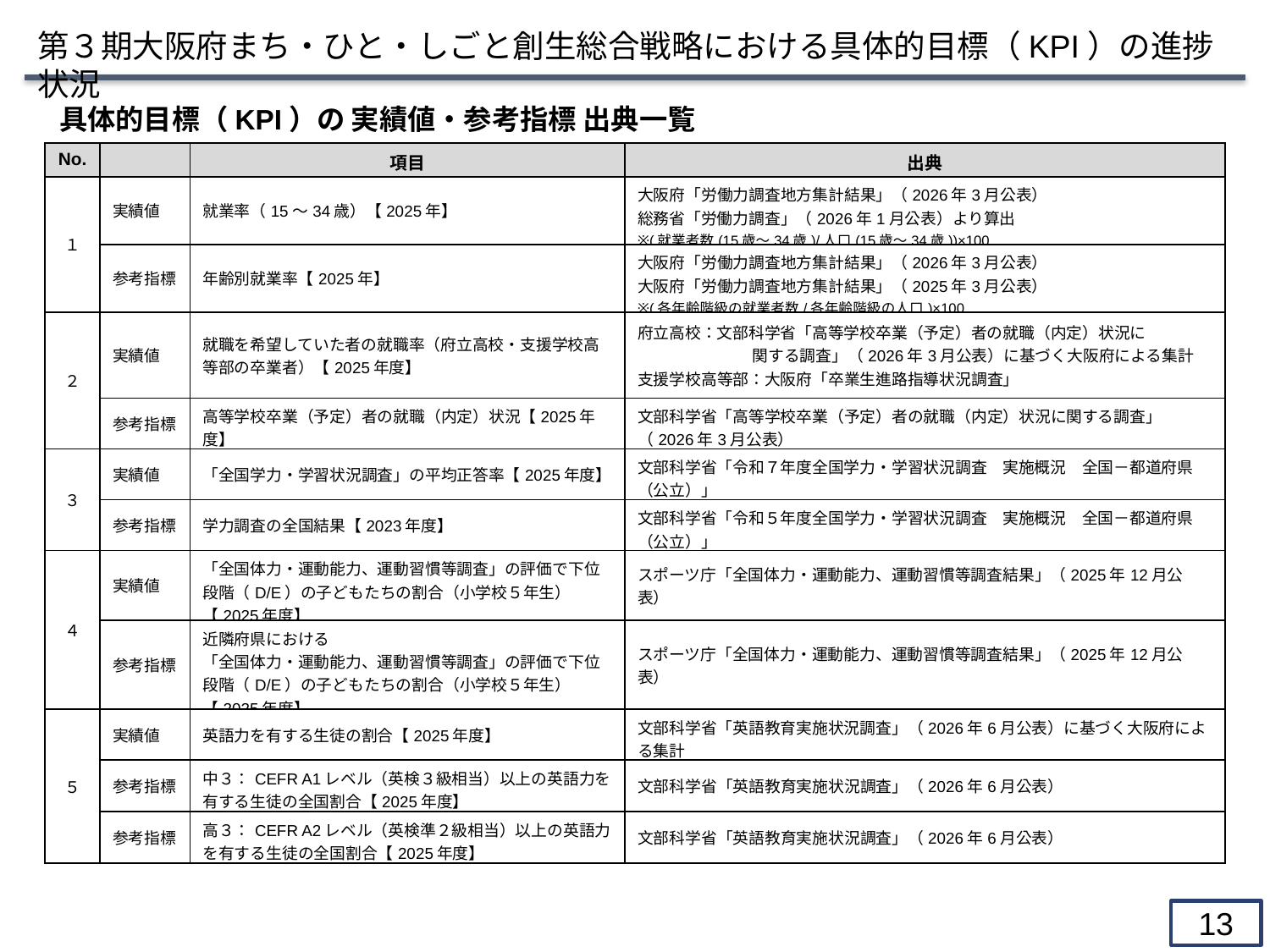

第３期大阪府まち・ひと・しごと創生総合戦略における具体的目標（KPI）の進捗状況
具体的目標（KPI）の 実績値・参考指標 出典一覧
| No. |  | 項目 | 出典 |
| --- | --- | --- | --- |
| １ | 実績値 | 就業率（15～34歳）【2025年】 | 大阪府「労働力調査地方集計結果」（2026年3月公表） 総務省「労働力調査」（2026年1月公表）より算出 ※(就業者数(15歳～34歳)/人口(15歳～34歳))×100 |
|  | 参考指標 | 年齢別就業率【2025年】 | 大阪府「労働力調査地方集計結果」（2026年3月公表） 大阪府「労働力調査地方集計結果」（2025年3月公表） ※(各年齢階級の就業者数/各年齢階級の人口)×100 |
| ２ | 実績値 | 就職を希望していた者の就職率（府立高校・支援学校高等部の卒業者）【2025年度】 | 府立高校：文部科学省「高等学校卒業（予定）者の就職（内定）状況に 　　　　　　　 関する調査」（2026年3月公表）に基づく大阪府による集計 支援学校高等部：大阪府「卒業生進路指導状況調査」 |
| ２ | 参考指標 | 高等学校卒業（予定）者の就職（内定）状況【2025年度】 | 文部科学省「高等学校卒業（予定）者の就職（内定）状況に関する調査」（2026年3月公表） |
| ３ | 実績値 | 「全国学力・学習状況調査」の平均正答率【2025年度】 | 文部科学省「令和７年度全国学力・学習状況調査　実施概況　全国－都道府県（公立）」 |
| ３ | 参考指標 | 学力調査の全国結果【2023年度】 | 文部科学省「令和５年度全国学力・学習状況調査　実施概況　全国－都道府県（公立）」 |
| ４ | 実績値 | 「全国体力・運動能力、運動習慣等調査」の評価で下位段階（D/E）の子どもたちの割合（小学校５年生）【2025年度】 | スポーツ庁「全国体力・運動能力、運動習慣等調査結果」（2025年12月公表） |
| ４ | 参考指標 | 近隣府県における 「全国体力・運動能力、運動習慣等調査」の評価で下位段階（D/E）の子どもたちの割合（小学校５年生）【2025年度】 | スポーツ庁「全国体力・運動能力、運動習慣等調査結果」（2025年12月公表） |
| ５ | 実績値 | 英語力を有する生徒の割合【2025年度】 | 文部科学省「英語教育実施状況調査」（2026年6月公表）に基づく大阪府による集計 |
| ５ | 参考指標 | 中３：CEFR A1レベル（英検３級相当）以上の英語力を 有する生徒の全国割合【2025年度】 | 文部科学省「英語教育実施状況調査」（2026年6月公表） |
| ５ | 参考指標 | 高３：CEFR A2レベル（英検準２級相当）以上の英語力を有する生徒の全国割合【2025年度】 | 文部科学省「英語教育実施状況調査」（2026年6月公表） |
13